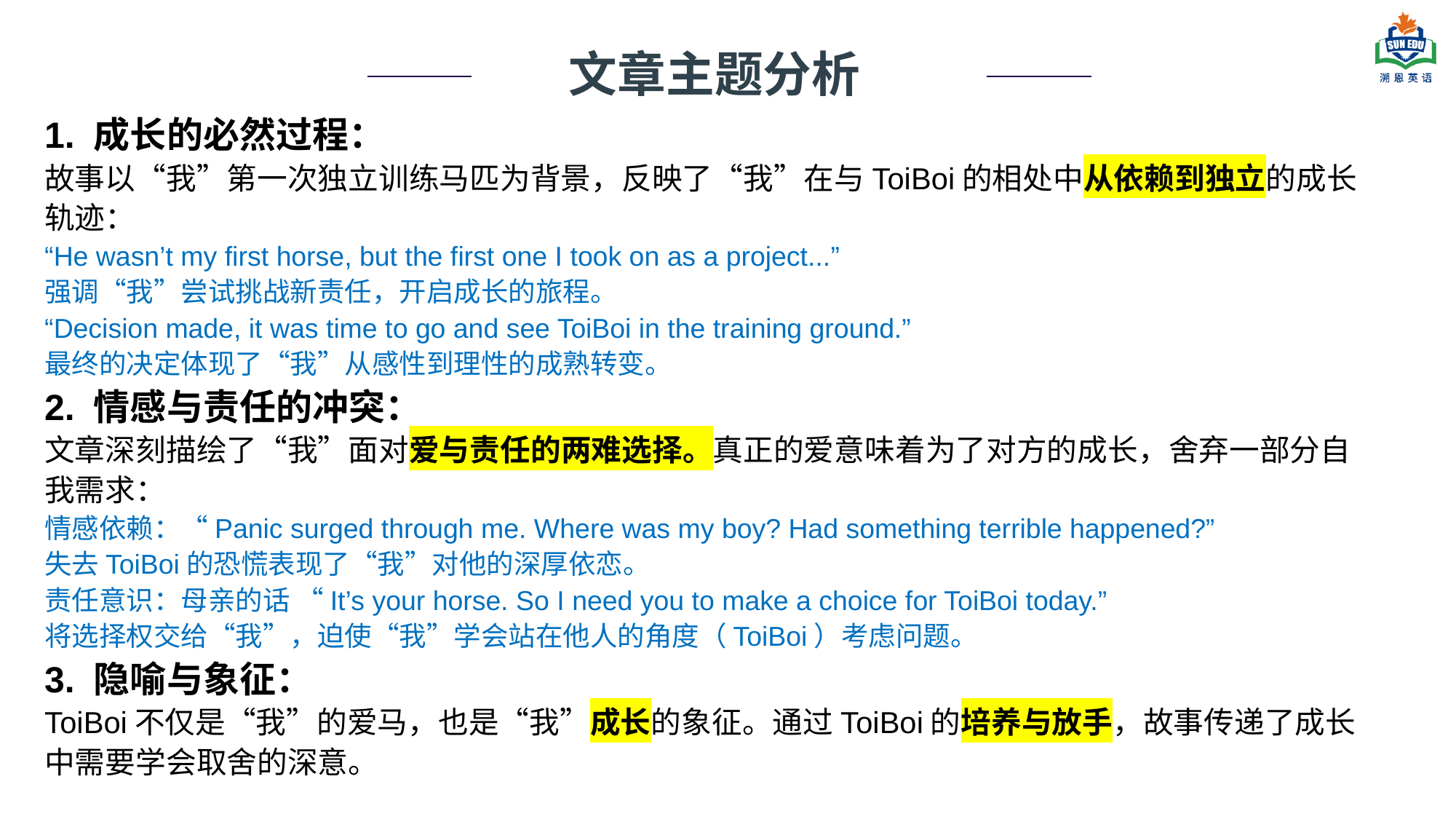

文章主题分析
1. 成长的必然过程：
故事以“我”第一次独立训练马匹为背景，反映了“我”在与ToiBoi的相处中从依赖到独立的成长轨迹：
“He wasn’t my first horse, but the first one I took on as a project...”
强调“我”尝试挑战新责任，开启成长的旅程。
“Decision made, it was time to go and see ToiBoi in the training ground.”
最终的决定体现了“我”从感性到理性的成熟转变。
2. 情感与责任的冲突：
文章深刻描绘了“我”面对爱与责任的两难选择。真正的爱意味着为了对方的成长，舍弃一部分自我需求：
情感依赖：“Panic surged through me. Where was my boy? Had something terrible happened?”
失去ToiBoi的恐慌表现了“我”对他的深厚依恋。
责任意识：母亲的话 “It’s your horse. So I need you to make a choice for ToiBoi today.”
将选择权交给“我”，迫使“我”学会站在他人的角度（ToiBoi）考虑问题。
3. 隐喻与象征：
ToiBoi不仅是“我”的爱马，也是“我”成长的象征。通过ToiBoi的培养与放手，故事传递了成长中需要学会取舍的深意。